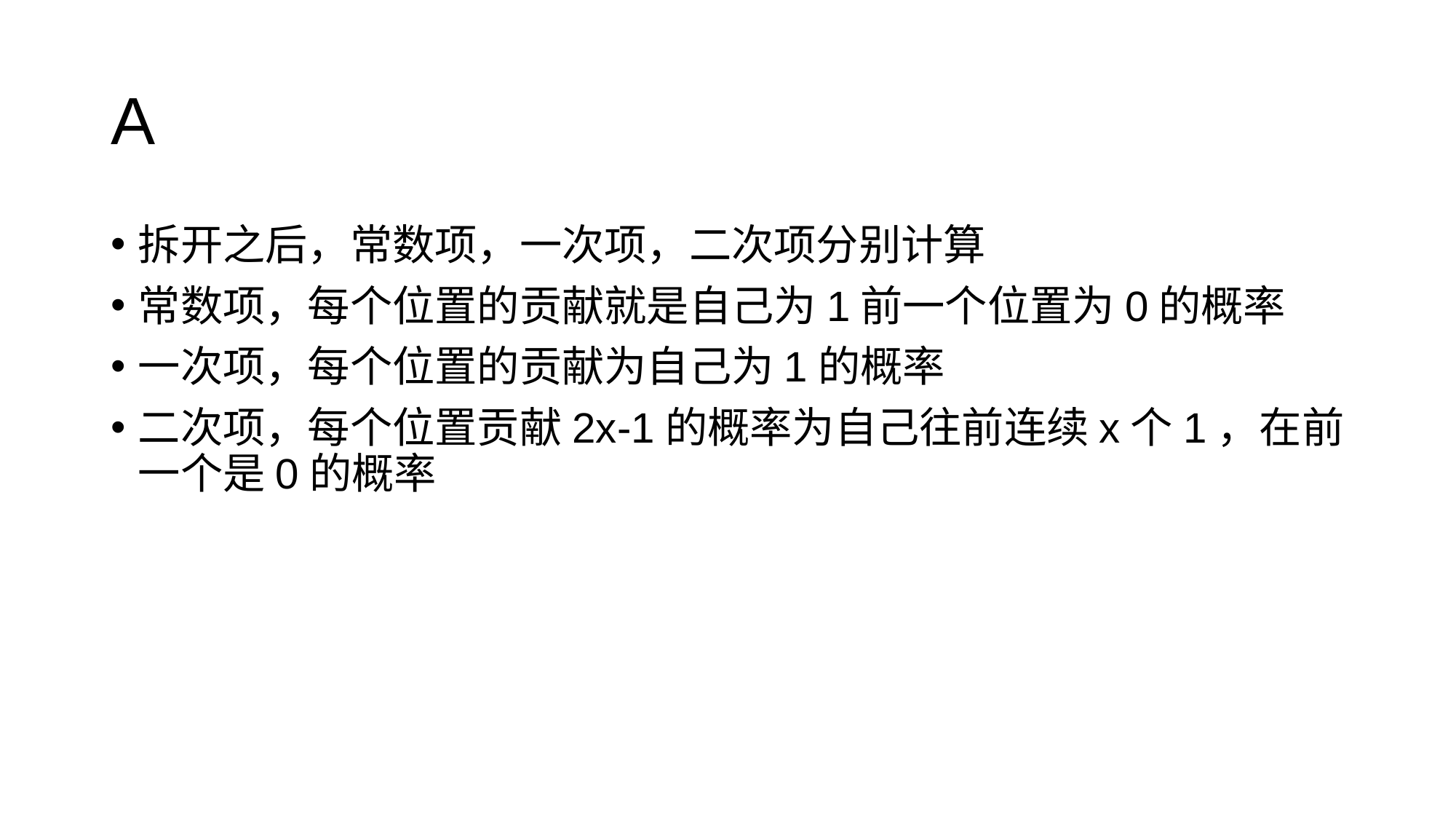

# A
拆开之后，常数项，一次项，二次项分别计算
常数项，每个位置的贡献就是自己为1前一个位置为0的概率
一次项，每个位置的贡献为自己为1的概率
二次项，每个位置贡献2x-1的概率为自己往前连续x个1，在前一个是0的概率